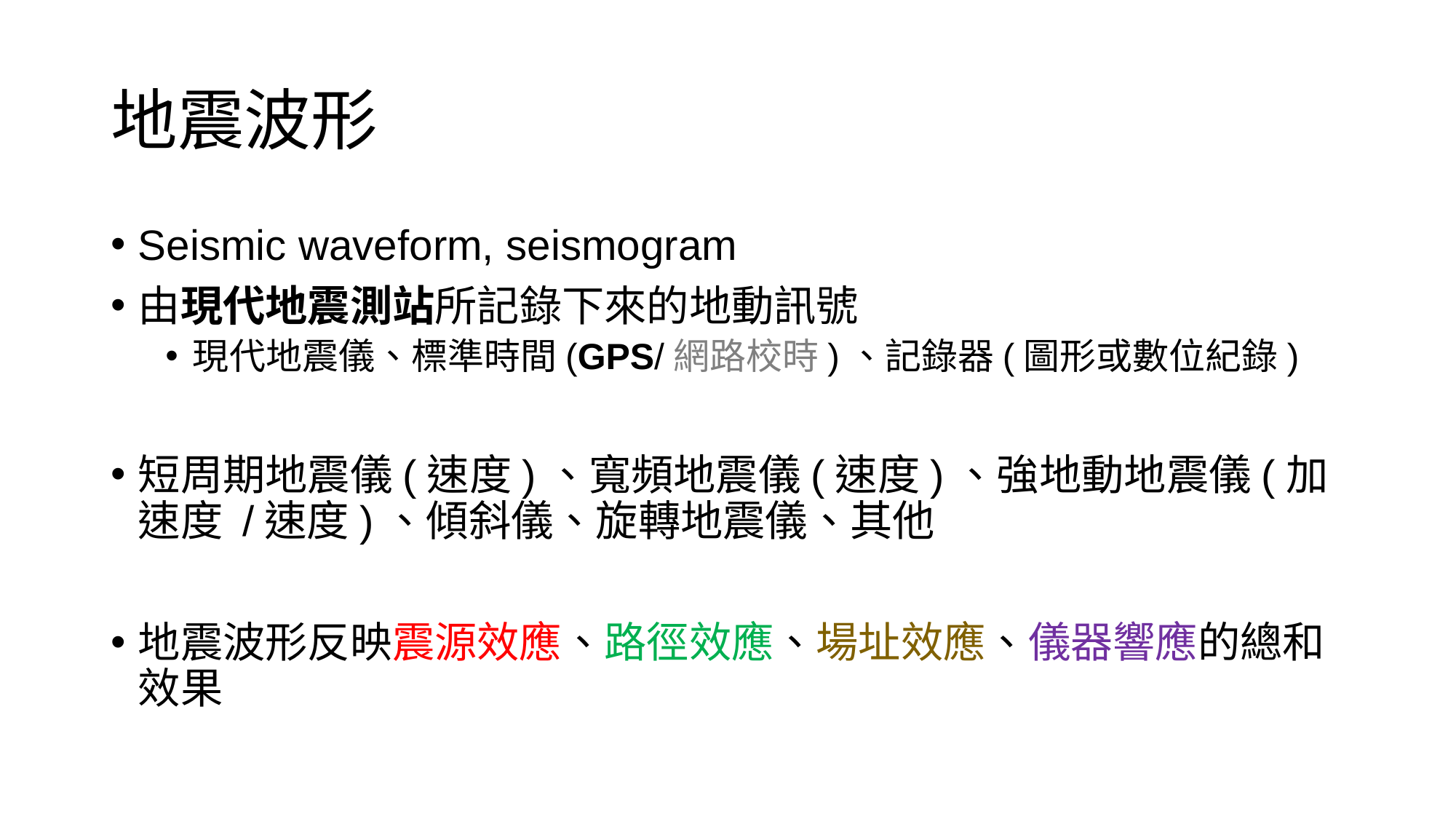

# 地震波形
Seismic waveform, seismogram
由現代地震測站所記錄下來的地動訊號
現代地震儀、標準時間(GPS/網路校時)、記錄器(圖形或數位紀錄)

短周期地震儀(速度)、寬頻地震儀(速度)、強地動地震儀(加速度 /速度)、傾斜儀、旋轉地震儀、其他

地震波形反映震源效應、路徑效應、場址效應、儀器響應的總和效果